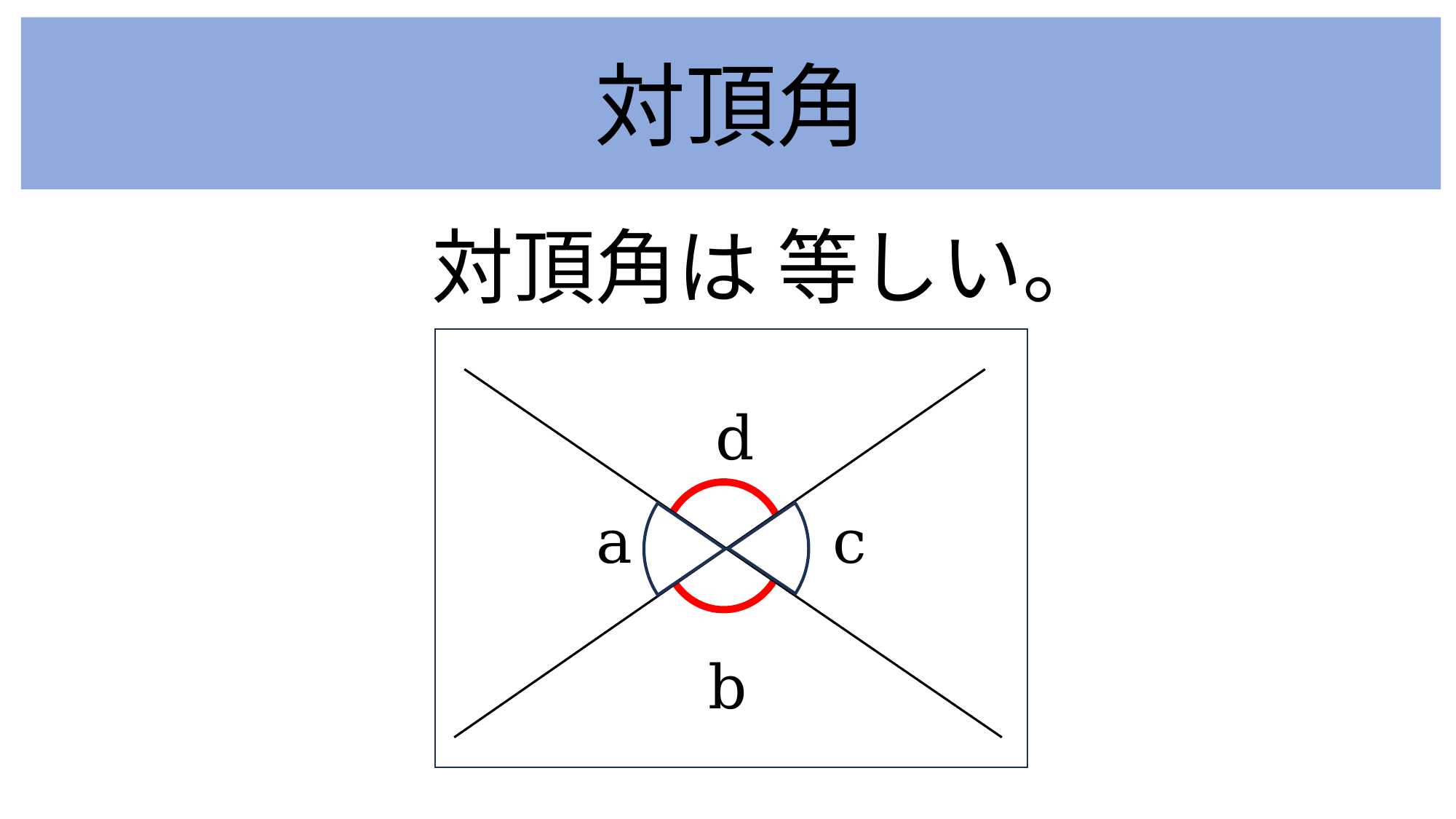

対頂角
対頂角は 等しい。

a
c
b
d